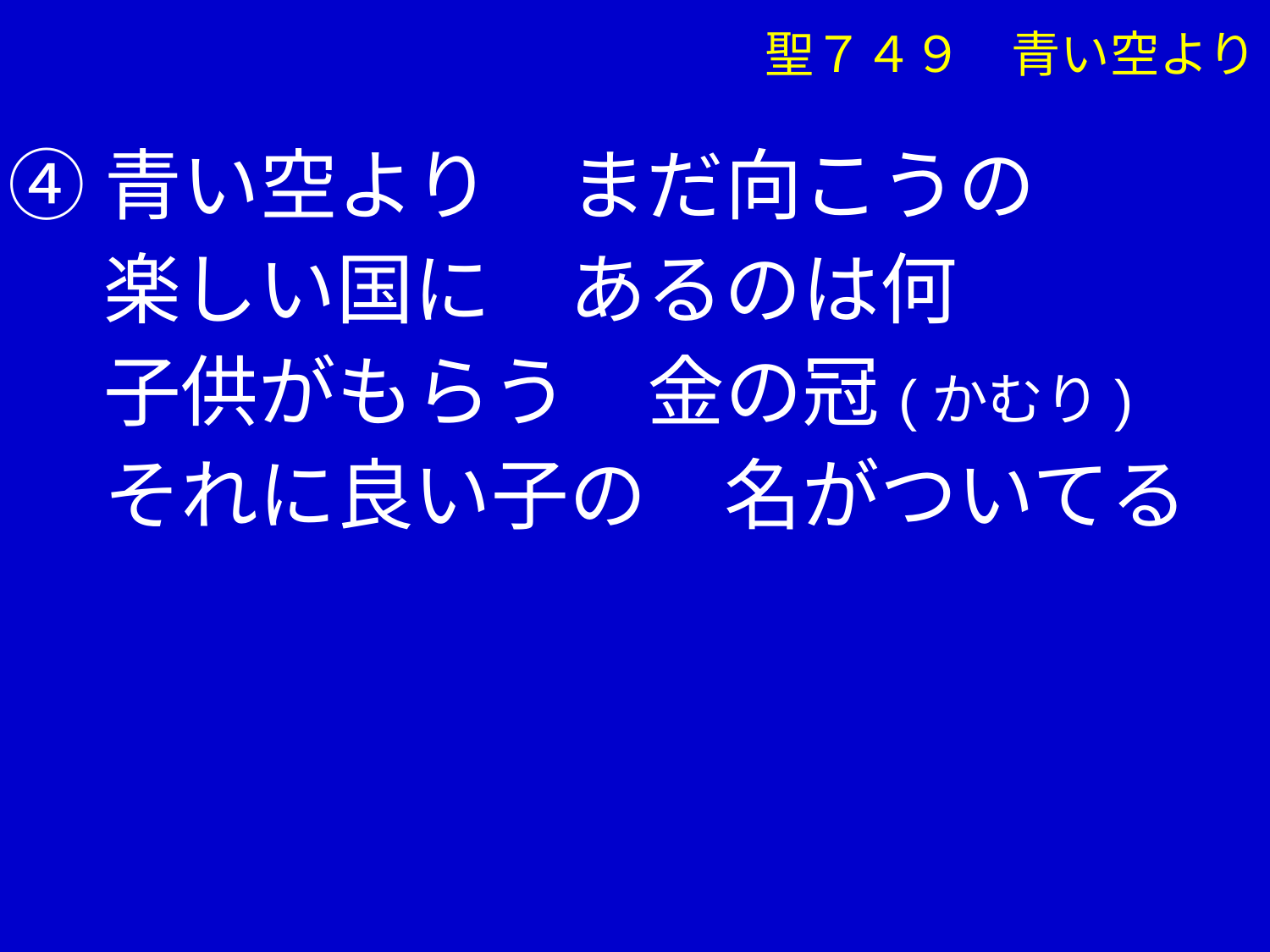

聖７４９　青い空より
④青い空より　まだ向こうの
　 楽しい国に　あるのは何
　 子供がもらう　金の冠(かむり)
　 それに良い子の　名がついてる